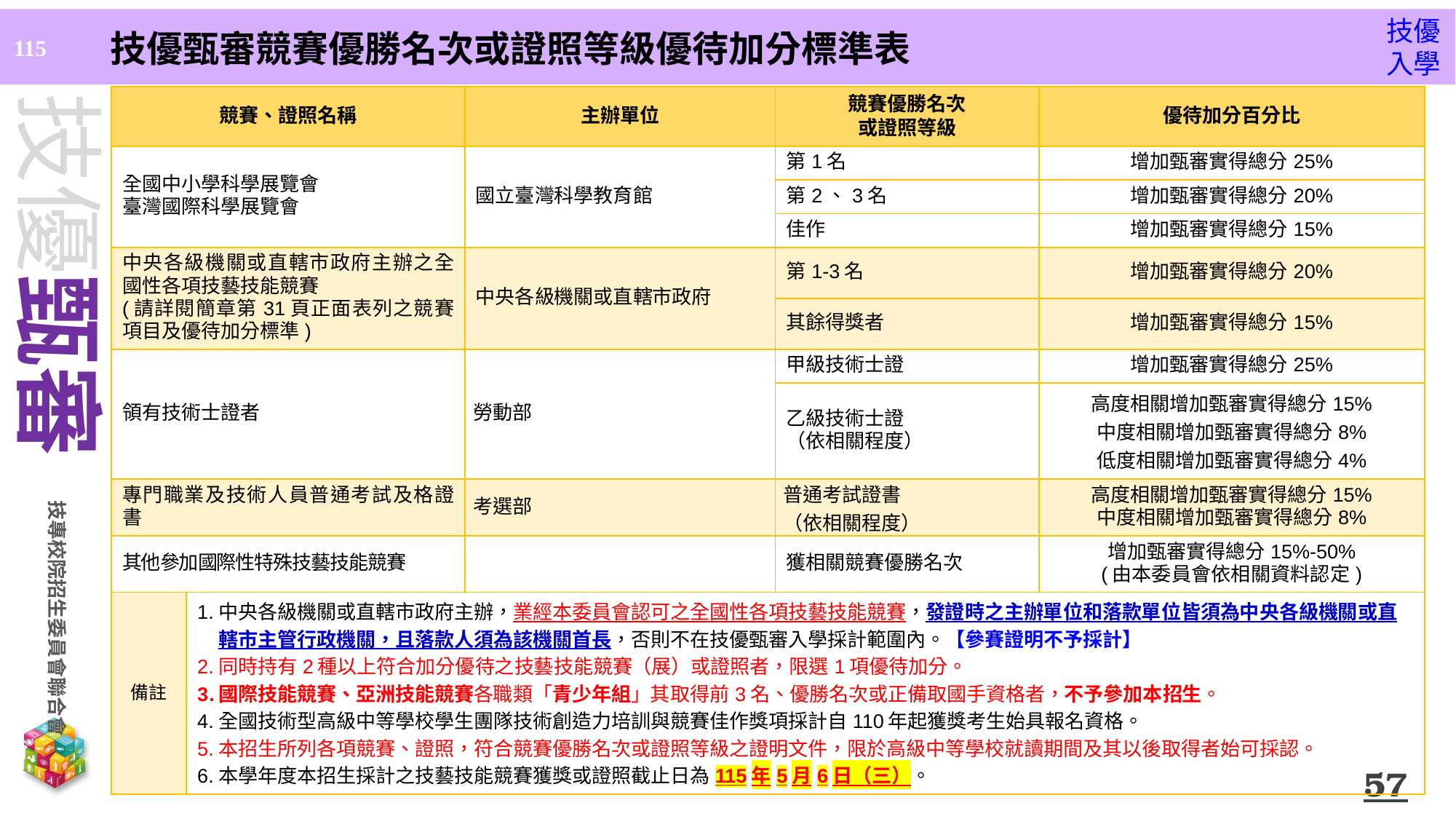

技優甄審競賽優勝名次或證照等級優待加分標準表
| 競賽、證照名稱 |  | 主辦單位 | 競賽優勝名次 或證照等級 | 優待加分百分比 |
| --- | --- | --- | --- | --- |
| 全國中小學科學展覽會 臺灣國際科學展覽會 |  | 國立臺灣科學教育館 | 第1名 | 增加甄審實得總分25% |
|  |  |  | 第2、3名 | 增加甄審實得總分20% |
|  |  |  | 佳作 | 增加甄審實得總分15% |
| 中央各級機關或直轄市政府主辦之全國性各項技藝技能競賽 (請詳閱簡章第31頁正面表列之競賽項目及優待加分標準) |  | 中央各級機關或直轄市政府 | 第1-3名 | 增加甄審實得總分20% |
|  |  |  | 其餘得獎者 | 增加甄審實得總分15% |
| 領有技術士證者 |  | 勞動部 | 甲級技術士證 | 增加甄審實得總分25% |
|  |  |  | 乙級技術士證 （依相關程度） | 高度相關增加甄審實得總分15% 中度相關增加甄審實得總分8% 低度相關增加甄審實得總分4% |
| 專門職業及技術人員普通考試及格證書 |  | 考選部 | 普通考試證書 （依相關程度） | 高度相關增加甄審實得總分15% 中度相關增加甄審實得總分8% |
| 其他參加國際性特殊技藝技能競賽 |  |  | 獲相關競賽優勝名次 | 增加甄審實得總分15%-50% (由本委員會依相關資料認定) |
| 備註 | 中央各級機關或直轄市政府主辦，業經本委員會認可之全國性各項技藝技能競賽，發證時之主辦單位和落款單位皆須為中央各級機關或直轄市主管行政機關，且落款人須為該機關首長，否則不在技優甄審入學採計範圍內。【參賽證明不予採計】 同時持有2種以上符合加分優待之技藝技能競賽（展）或證照者，限選1項優待加分。 國際技能競賽、亞洲技能競賽各職類「青少年組」其取得前3名、優勝名次或正備取國手資格者，不予參加本招生。 全國技術型高級中等學校學生團隊技術創造力培訓與競賽佳作獎項採計自110年起獲獎考生始具報名資格。 本招生所列各項競賽、證照，符合競賽優勝名次或證照等級之證明文件，限於高級中等學校就讀期間及其以後取得者始可採認。 本學年度本招生採計之技藝技能競賽獲獎或證照截止日為115年5月6日（三）。 |  |  |  |